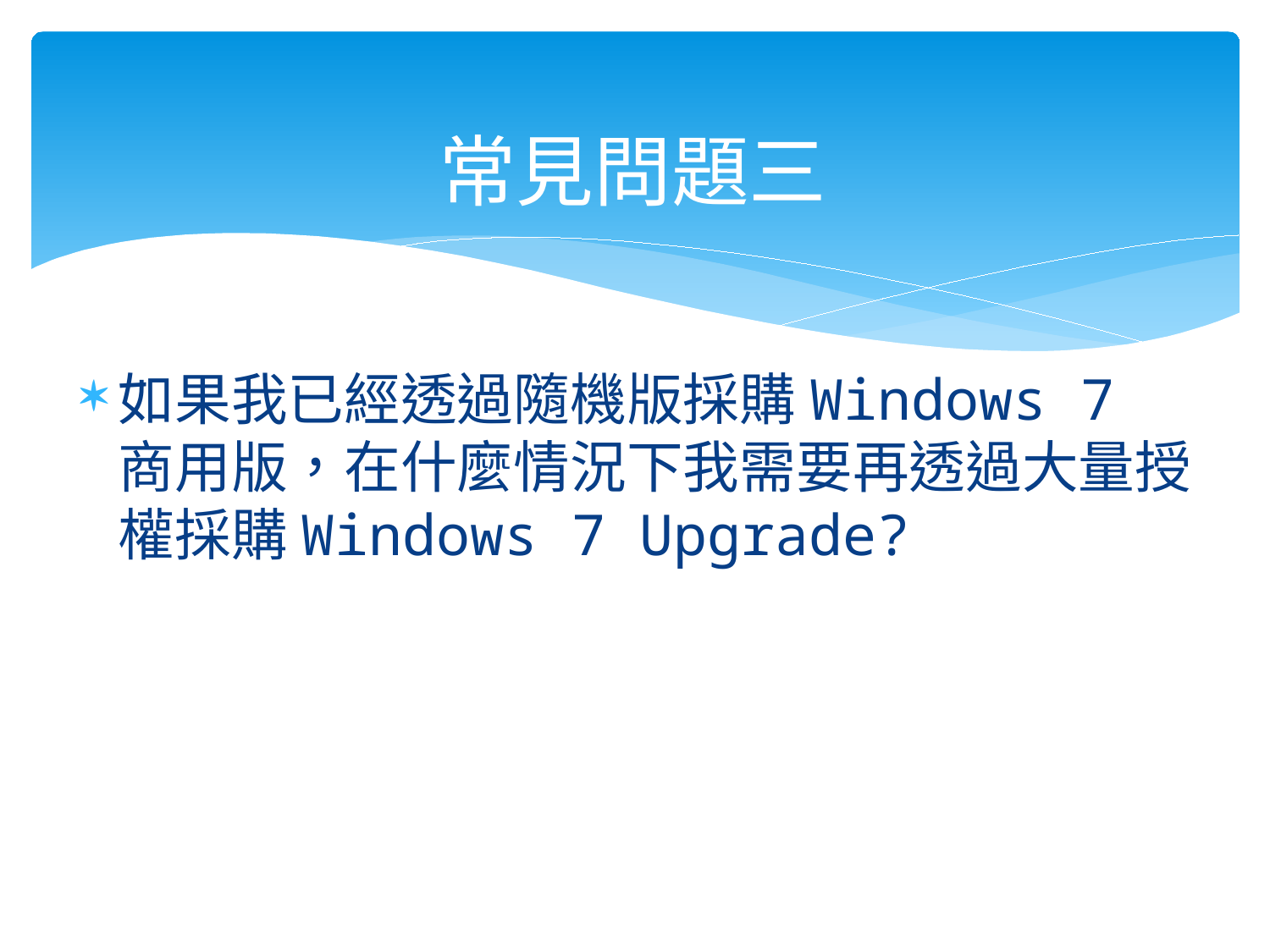

# 常見問題三
如果我已經透過隨機版採購Windows 7 商用版，在什麼情況下我需要再透過大量授權採購Windows 7 Upgrade?